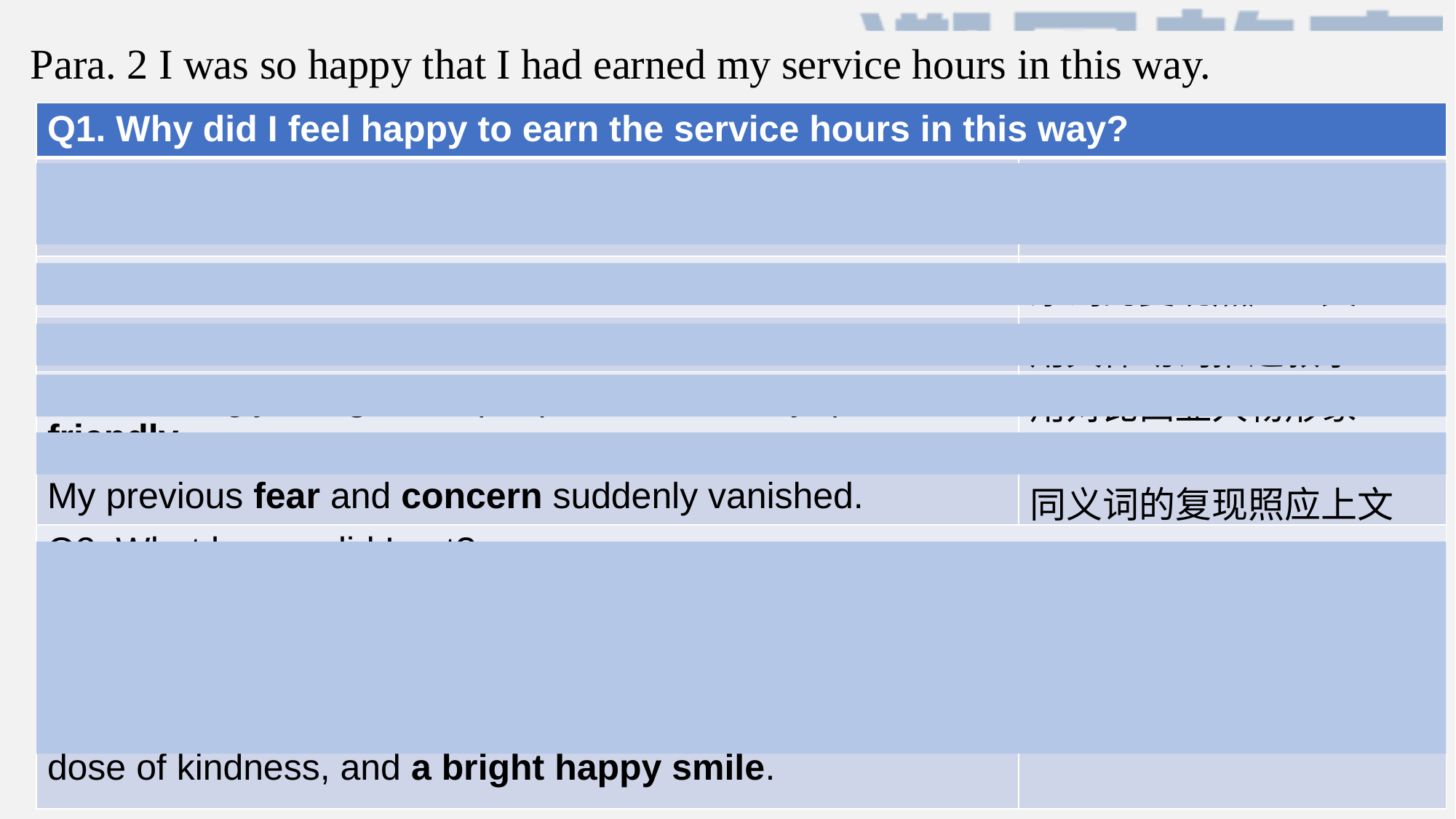

Para. 2 I was so happy that I had earned my service hours in this way.

| Q1. Why did I feel happy to earn the service hours in this way? |  |
| --- | --- |
| Never had I ever experienced a more appealing situation where I was immersed in such a fabulous mood. | 用倒装强调;衔接首句 |
| It was truly a good and rewarding thing to do! | 原词的复现照应上文 |
| Under the lady’s assistance, I even tried to befriend them. | 用具体动词推进叙事 |
| the seemingly dangerous people were actually quite friendly. | 用对比凸显人物形象 |
| My previous fear and concern suddenly vanished. | 同义词的复现照应上文 |
| Q2. What lesson did I get? |  |
| Through the experience, apart from the service hours, I also earned something more valuable: while we can’t give the needy soul a sweet home, at least we can contribute our share to warm their heart by a dose of compassion, a dose of kindness, and a bright happy smile. | 关键词复现、升华主题 |